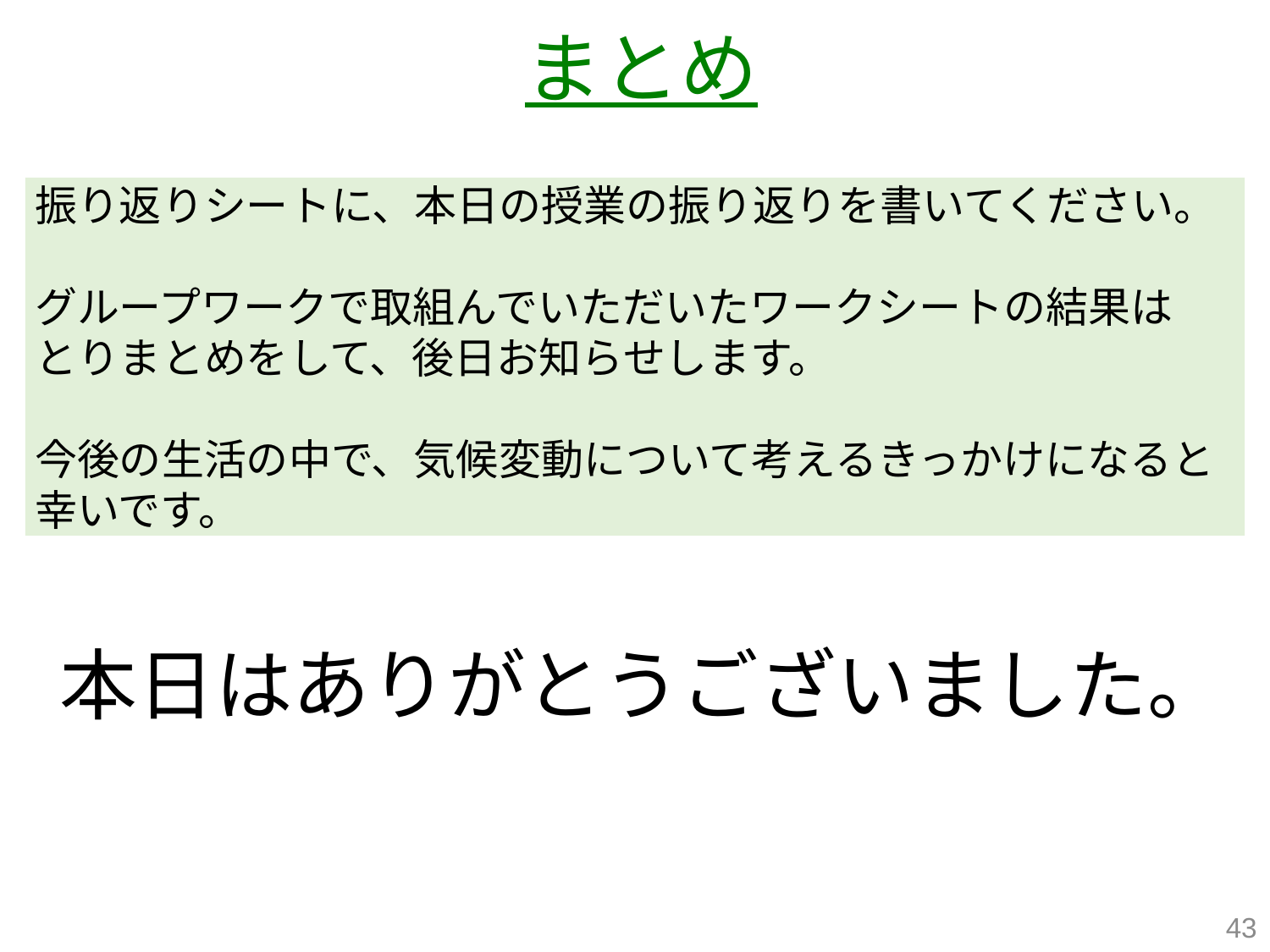

まとめ
振り返りシートに、本日の授業の振り返りを書いてください。

グループワークで取組んでいただいたワークシートの結果は
とりまとめをして、後日お知らせします。

今後の生活の中で、気候変動について考えるきっかけになると幸いです。
本日はありがとうございました。
43